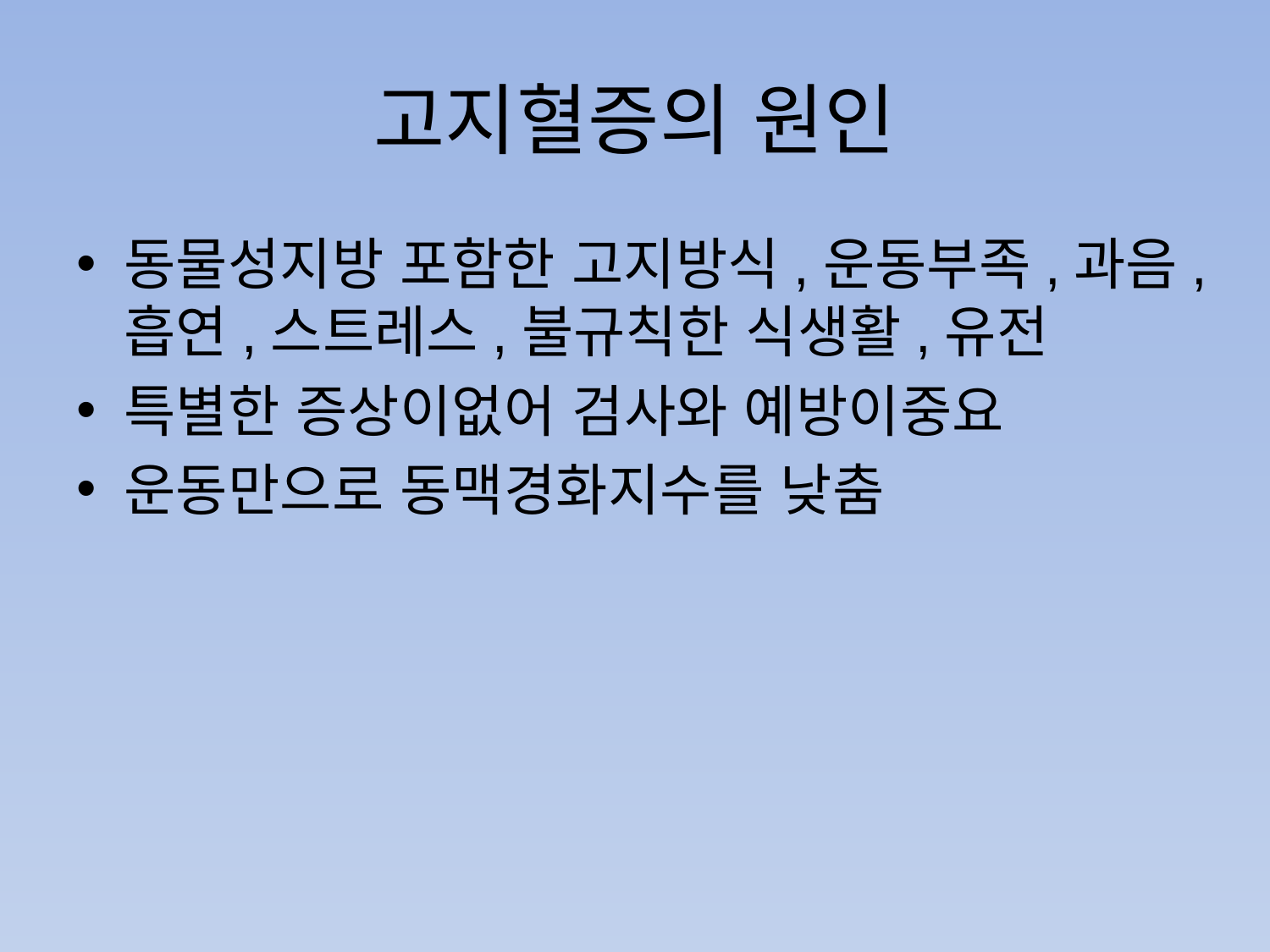

# 고지혈증의 원인
동물성지방 포함한 고지방식,운동부족,과음,흡연,스트레스,불규칙한 식생활,유전
특별한 증상이없어 검사와 예방이중요
운동만으로 동맥경화지수를 낮춤